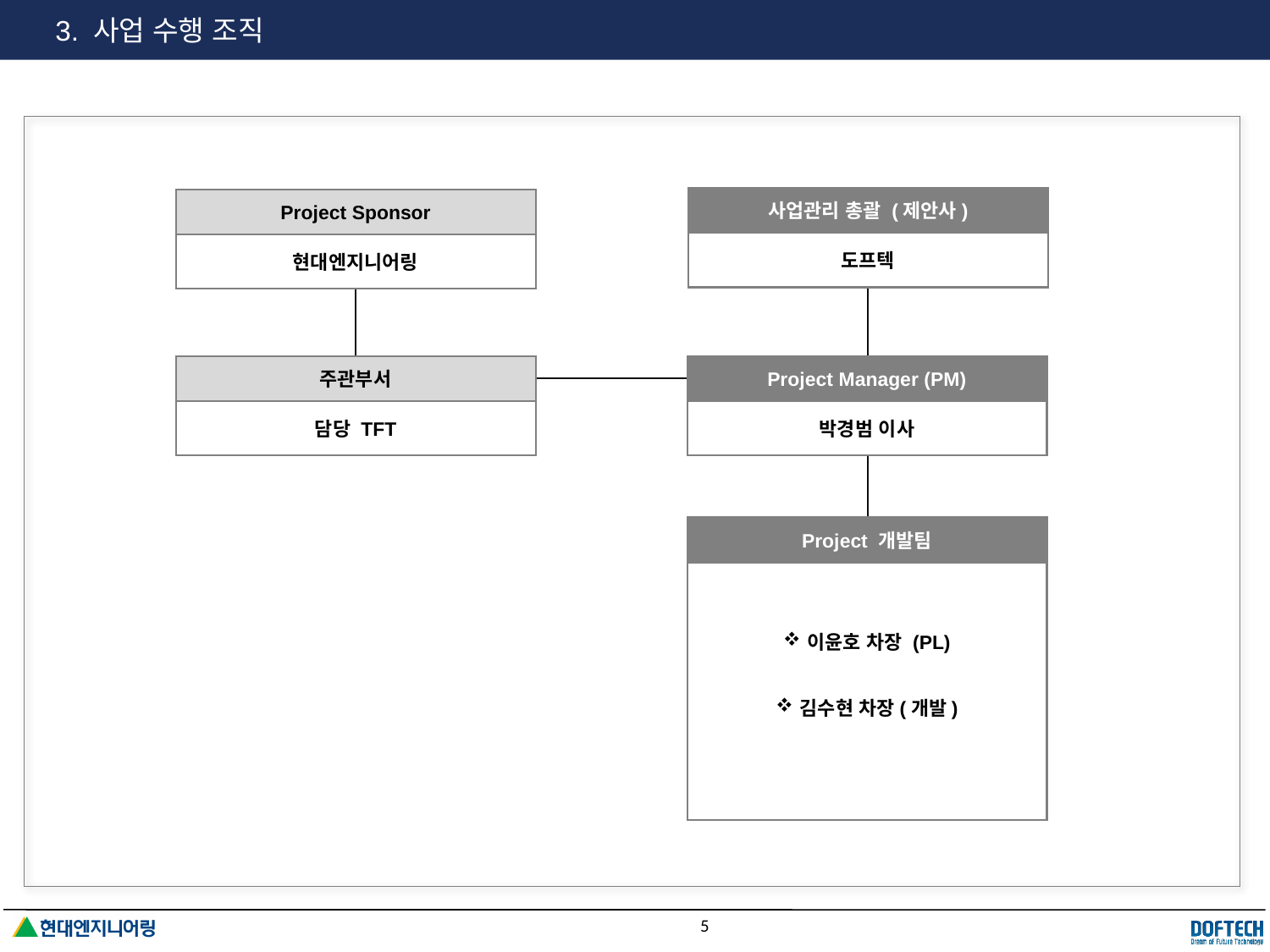

# 3. 사업 수행 조직

사업관리 총괄 (제안사)
Project Sponsor
도프텍
현대엔지니어링
주관부서
Project Manager (PM)
담당 TFT
박경범 이사
Project 개발팀
이윤호 차장 (PL)

김수현 차장(개발)